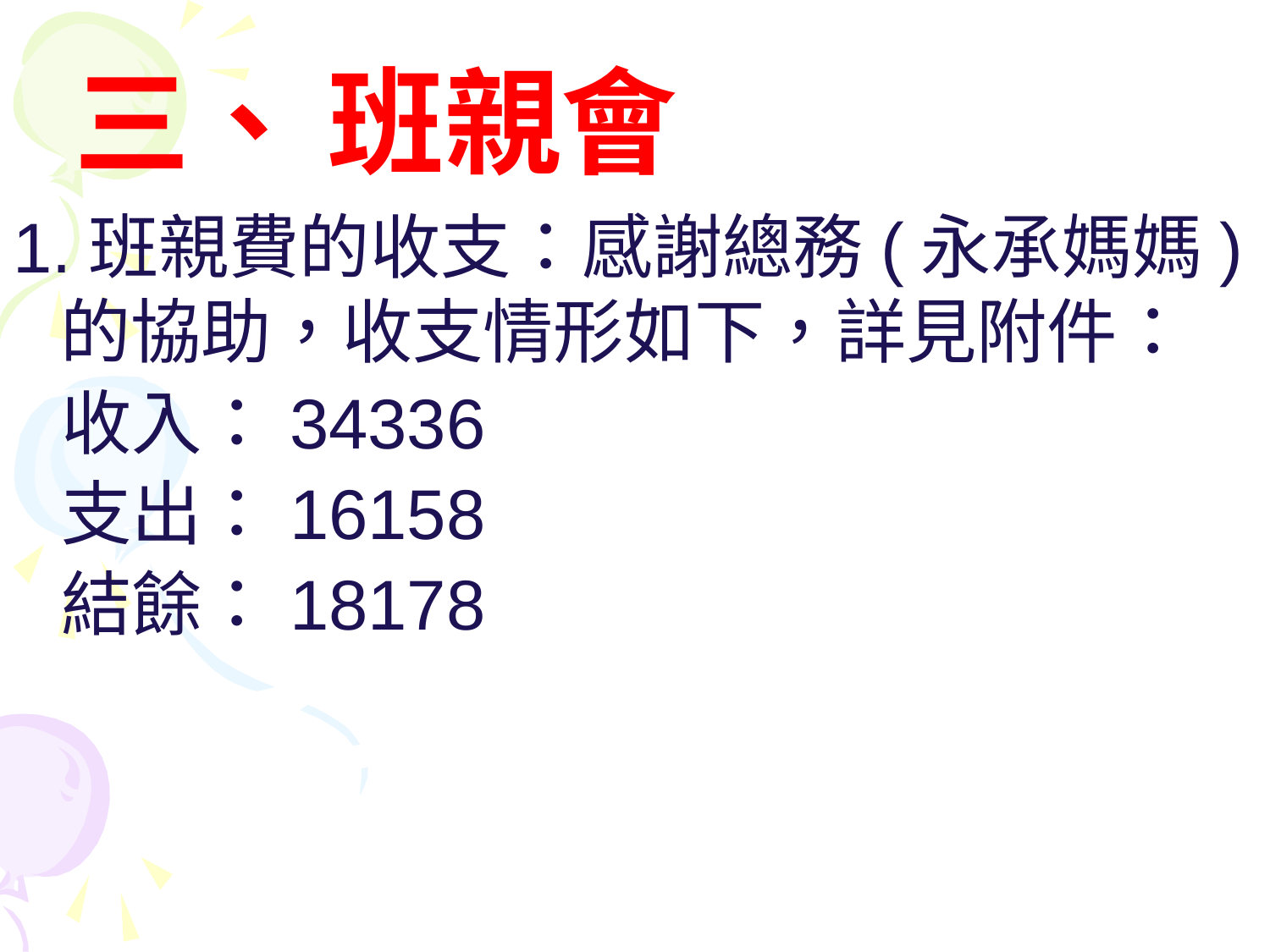

# 三、	班親會
1.班親費的收支：感謝總務(永承媽媽)的協助，收支情形如下，詳見附件：
  收入：34336
  支出：16158
  結餘：18178